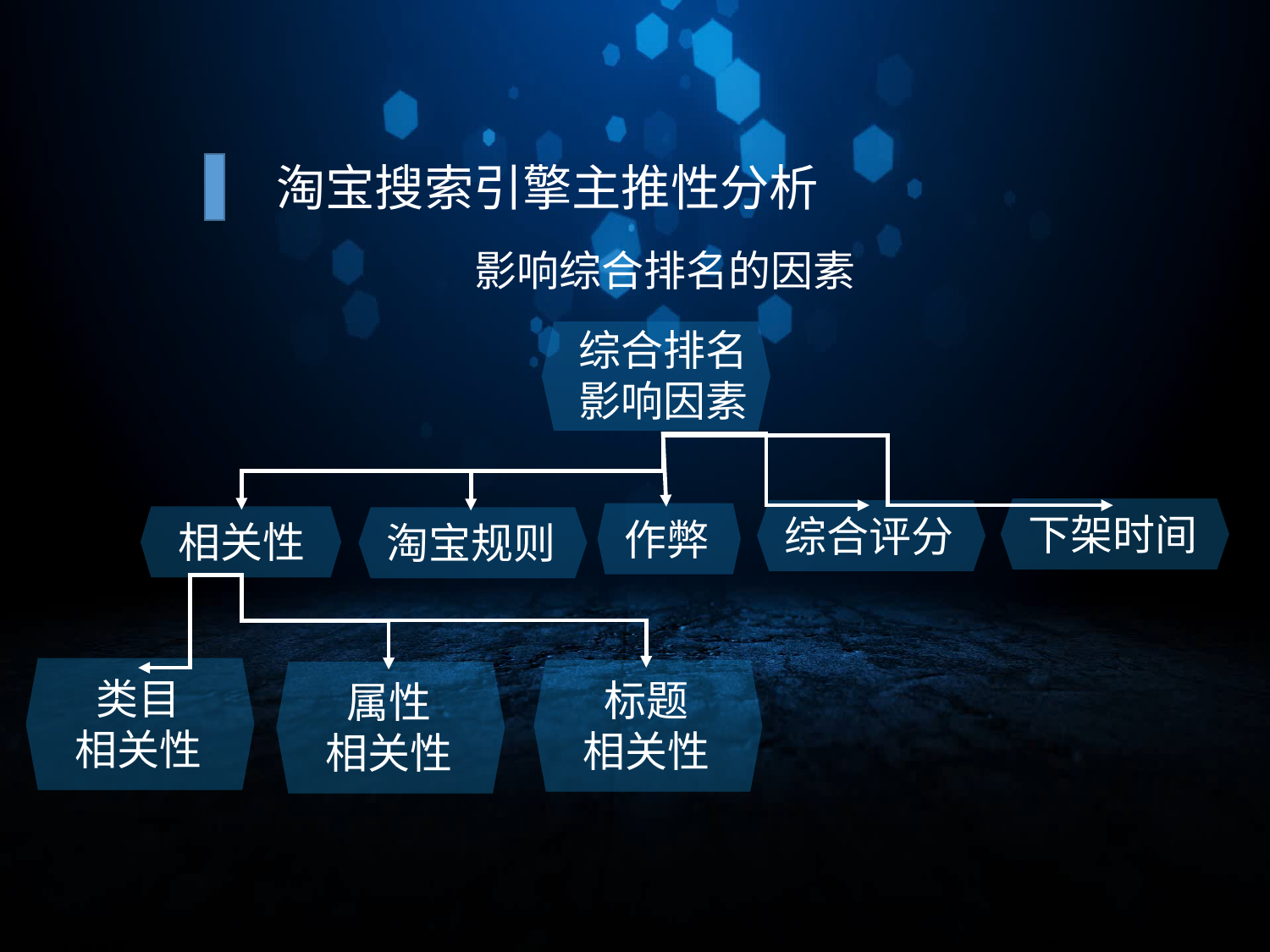

淘宝搜索引擎主推性分析

影响综合排名的因素
综合排名
影响因素

下架时间

综合评分

作弊

相关性
淘宝规则

类目
相关性
标题
相关性
属性
相关性